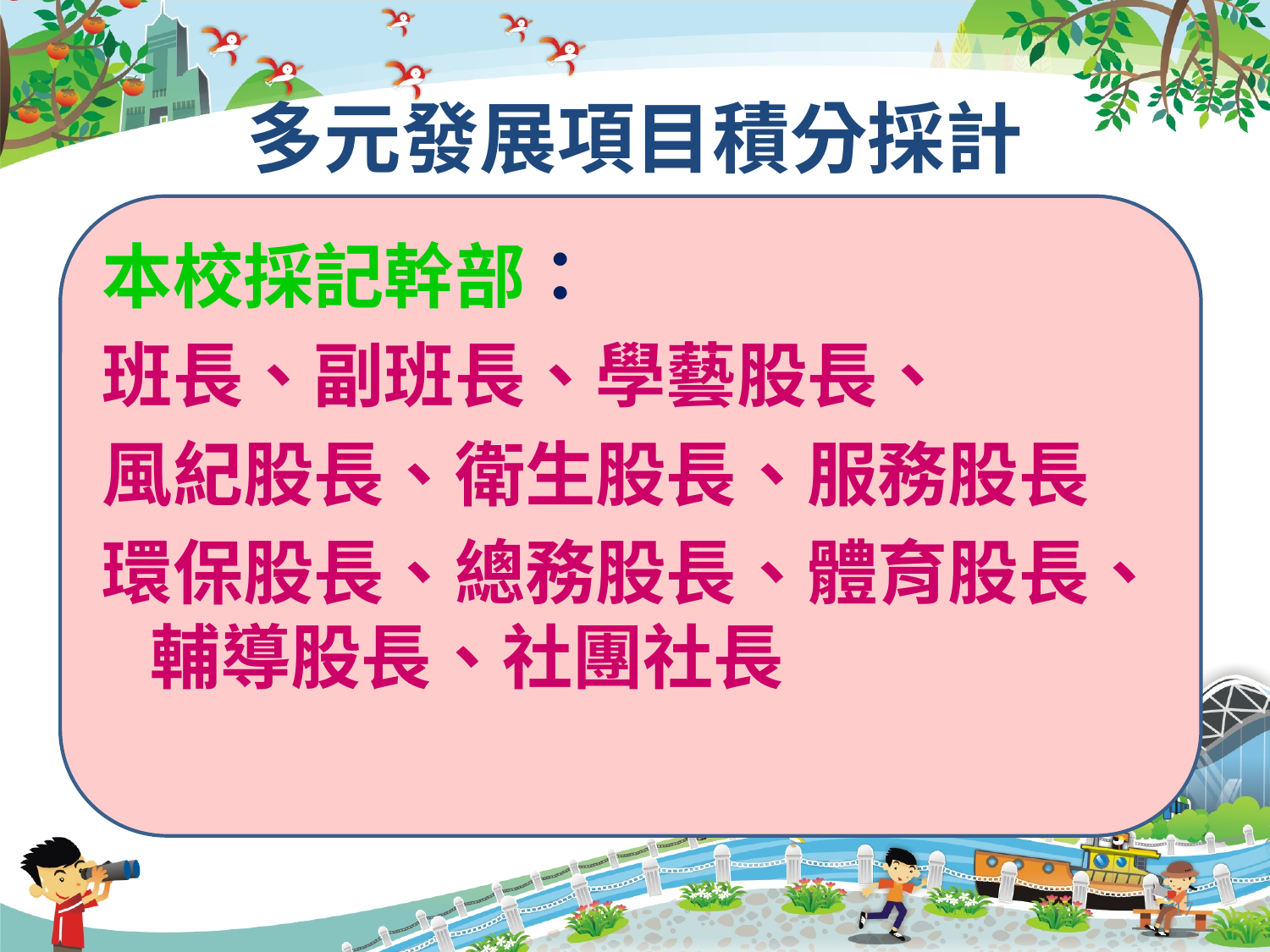

# 多元發展項目積分採計

本校採記幹部：
班長、副班長、學藝股長、
風紀股長、衛生股長、服務股長
環保股長、總務股長、體育股長、輔導股長、社團社長

17